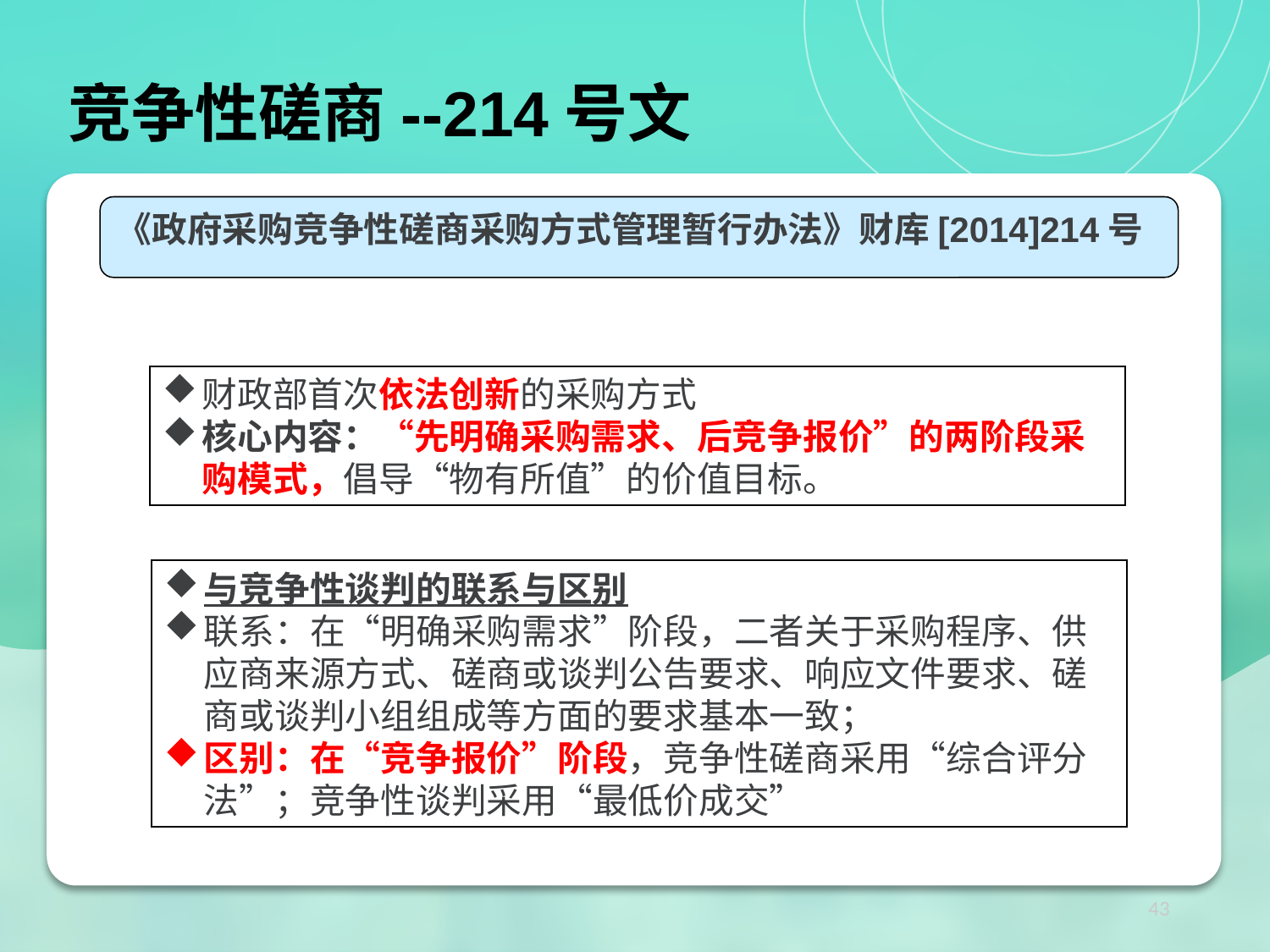

竞争性磋商--214号文

《政府采购竞争性磋商采购方式管理暂行办法》财库[2014]214号
财政部首次依法创新的采购方式
核心内容：“先明确采购需求、后竞争报价”的两阶段采购模式，倡导“物有所值”的价值目标。
与竞争性谈判的联系与区别
联系：在“明确采购需求”阶段，二者关于采购程序、供应商来源方式、磋商或谈判公告要求、响应文件要求、磋商或谈判小组组成等方面的要求基本一致；
区别：在“竞争报价”阶段，竞争性磋商采用“综合评分法”；竞争性谈判采用“最低价成交”

43